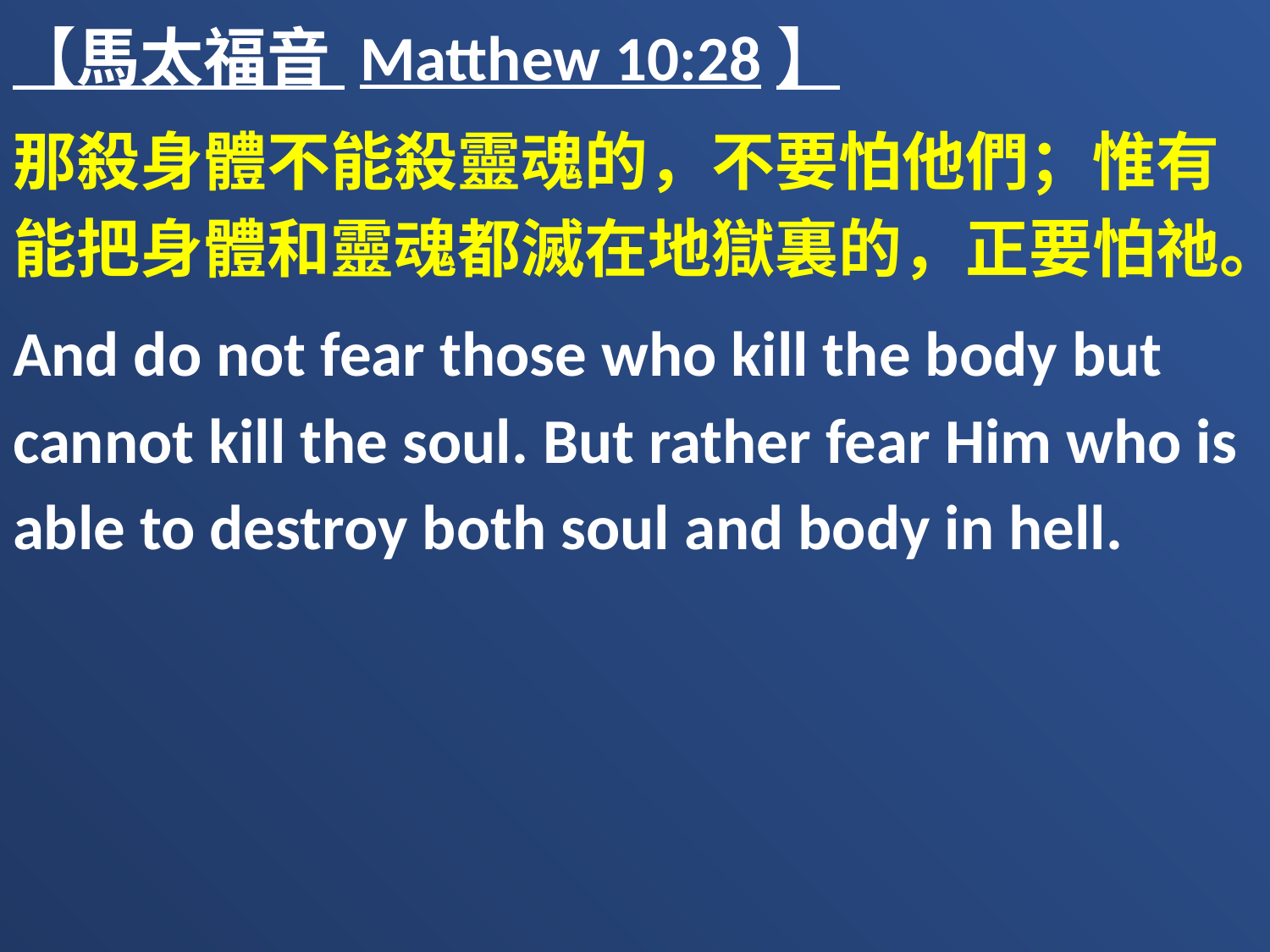

【馬太福音 Matthew 10:28】
那殺身體不能殺靈魂的，不要怕他們；惟有能把身體和靈魂都滅在地獄裏的，正要怕祂。
And do not fear those who kill the body but cannot kill the soul. But rather fear Him who is able to destroy both soul and body in hell.